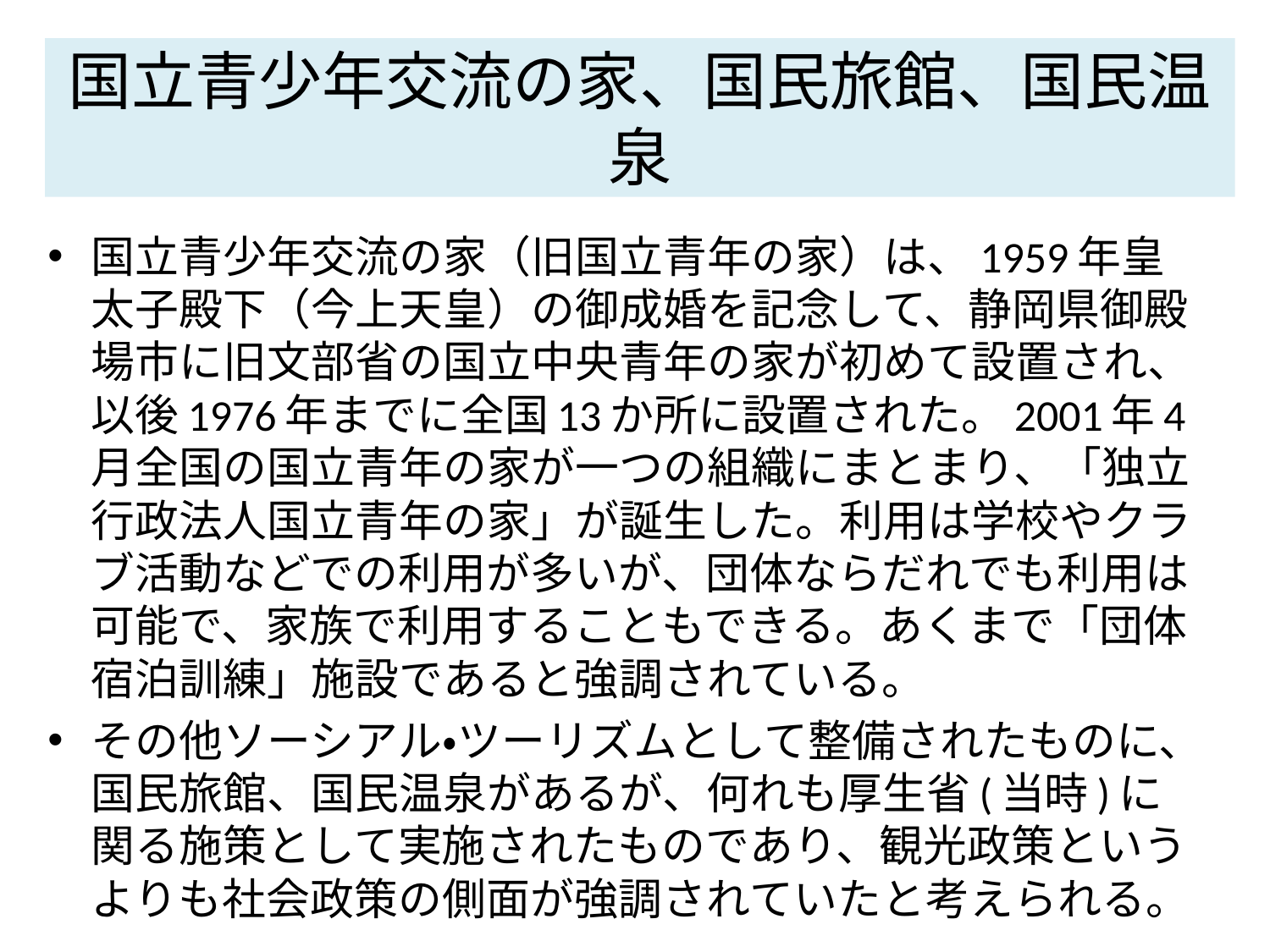

# 国立青少年交流の家、国民旅館、国民温泉
国立青少年交流の家（旧国立青年の家）は、1959年皇太子殿下（今上天皇）の御成婚を記念して、静岡県御殿場市に旧文部省の国立中央青年の家が初めて設置され、以後1976年までに全国13か所に設置された。2001年4月全国の国立青年の家が一つの組織にまとまり、「独立行政法人国立青年の家」が誕生した。利用は学校やクラブ活動などでの利用が多いが、団体ならだれでも利用は可能で、家族で利用することもできる。あくまで「団体宿泊訓練」施設であると強調されている。
その他ソーシアル・ツーリズムとして整備されたものに、国民旅館、国民温泉があるが、何れも厚生省(当時)に関る施策として実施されたものであり、観光政策というよりも社会政策の側面が強調されていたと考えられる。